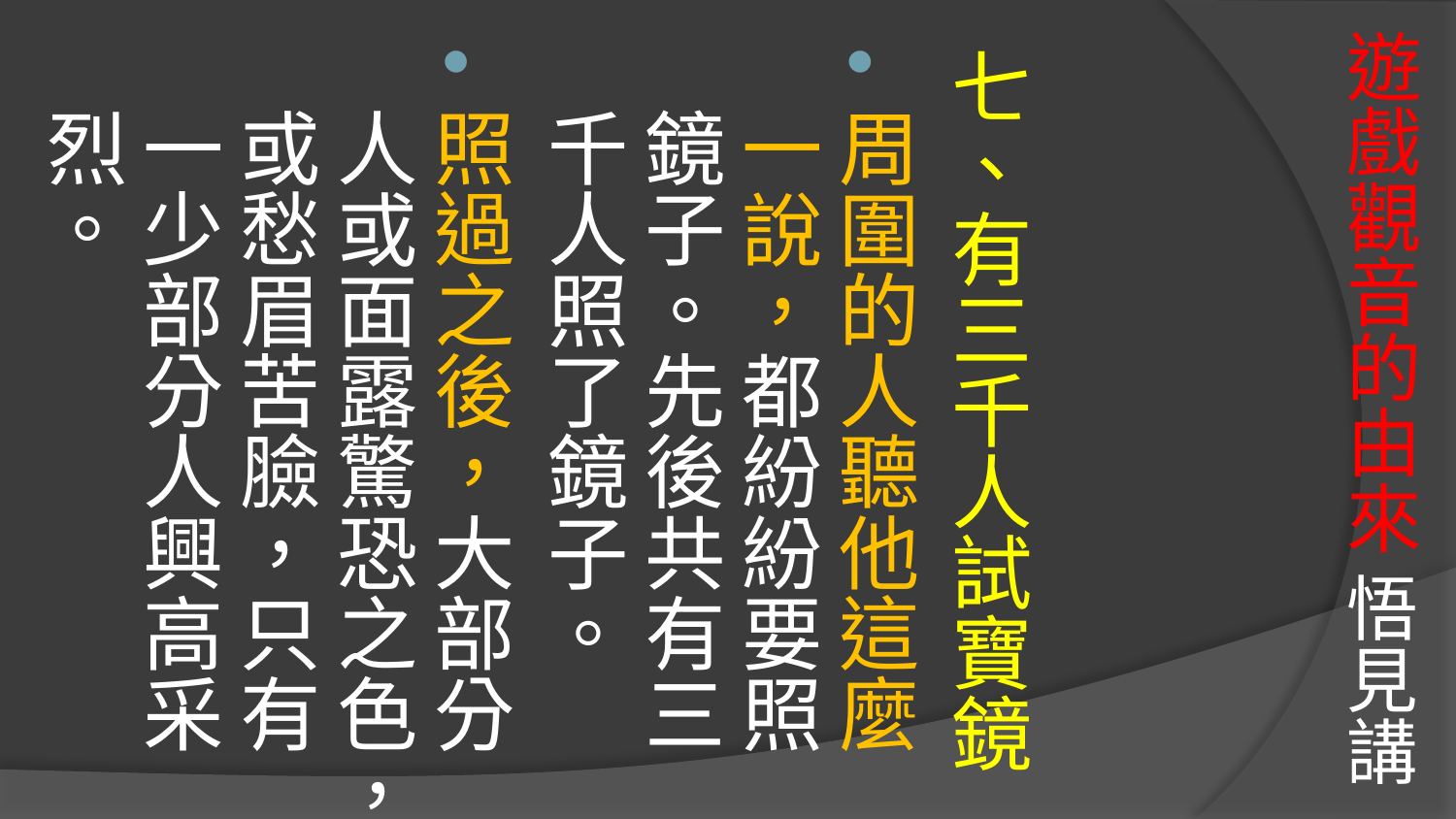

# 遊戲觀音的由來 悟見講
七、有三千人試寶鏡
周圍的人聽他這麼一說，都紛紛要照鏡子。先後共有三千人照了鏡子。
照過之後，大部分人或面露驚恐之色，或愁眉苦臉，只有一少部分人興高采烈。